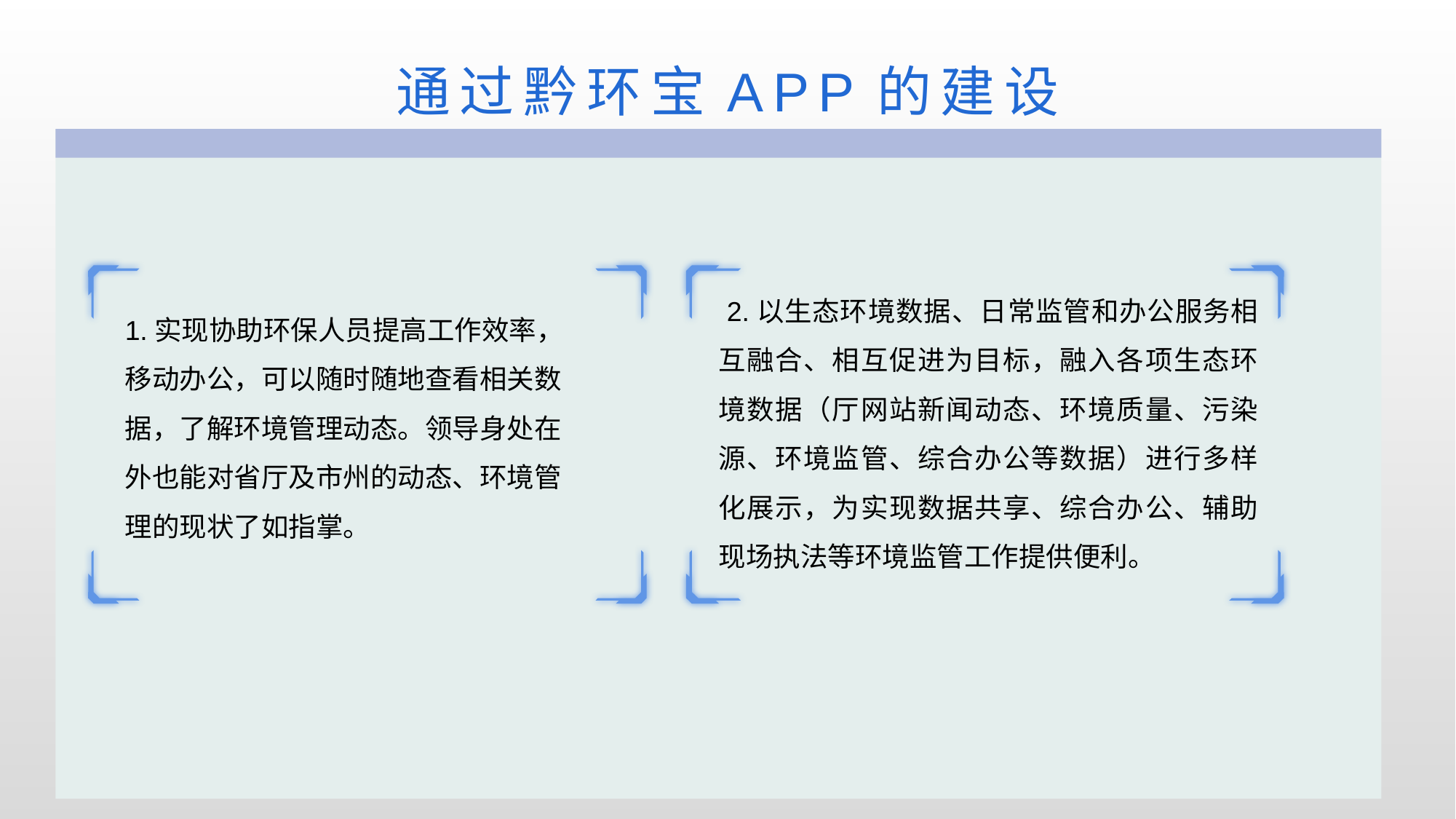

通过黔环宝APP的建设

 2.以生态环境数据、日常监管和办公服务相互融合、相互促进为目标，融入各项生态环境数据（厅网站新闻动态、环境质量、污染源、环境监管、综合办公等数据）进行多样化展示，为实现数据共享、综合办公、辅助现场执法等环境监管工作提供便利。
1.实现协助环保人员提高工作效率，移动办公，可以随时随地查看相关数据，了解环境管理动态。领导身处在外也能对省厅及市州的动态、环境管理的现状了如指掌。